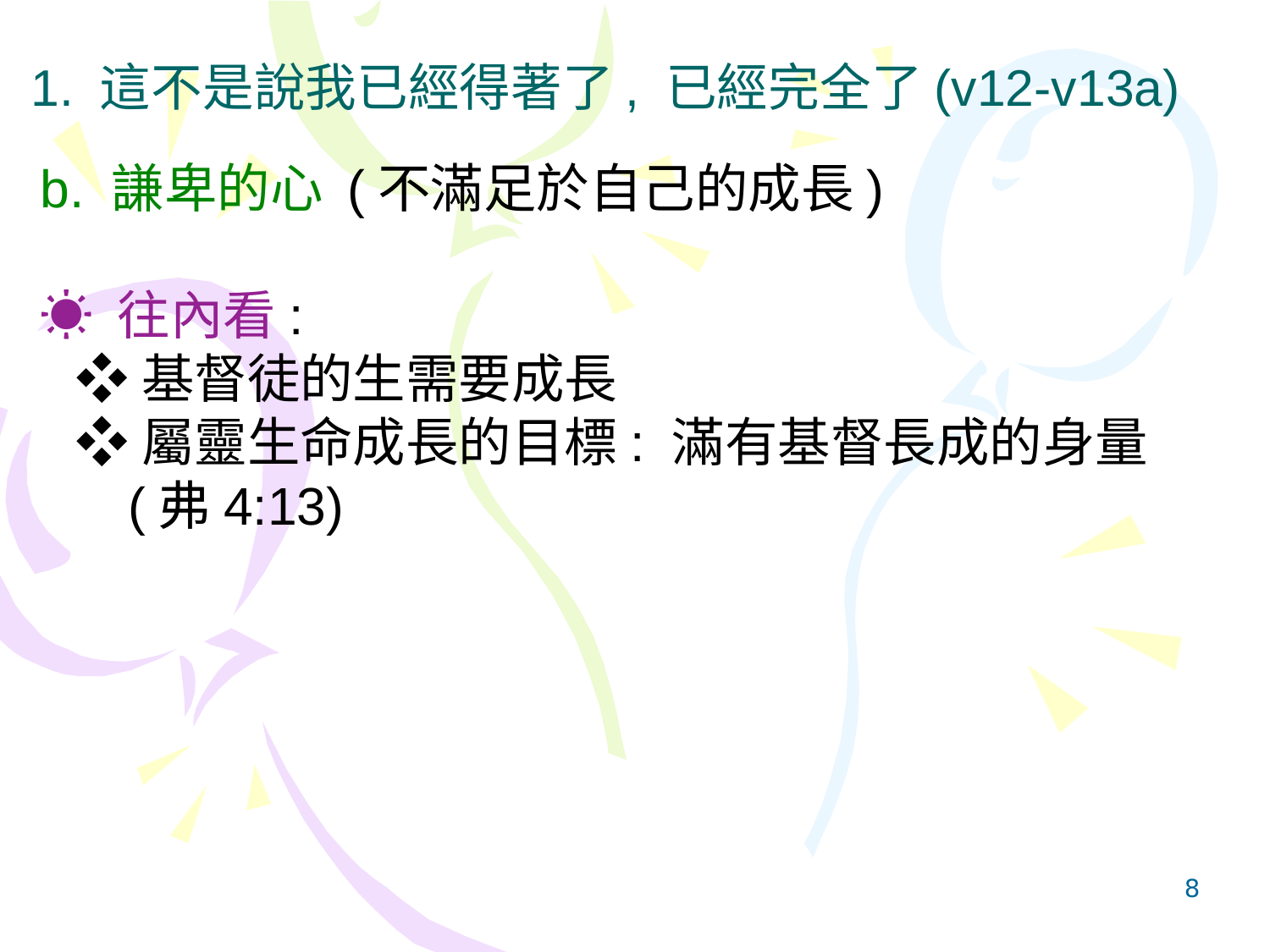

# 1. 這不是說我已經得著了, 已經完全了(v12-v13a)
b. 謙卑的心 (不滿足於自己的成長)

☀︎ 往內看:
   ❖基督徒的生需要成長
   ❖屬靈生命成長的目標: 滿有基督長成的身量
      (弗4:13)
8